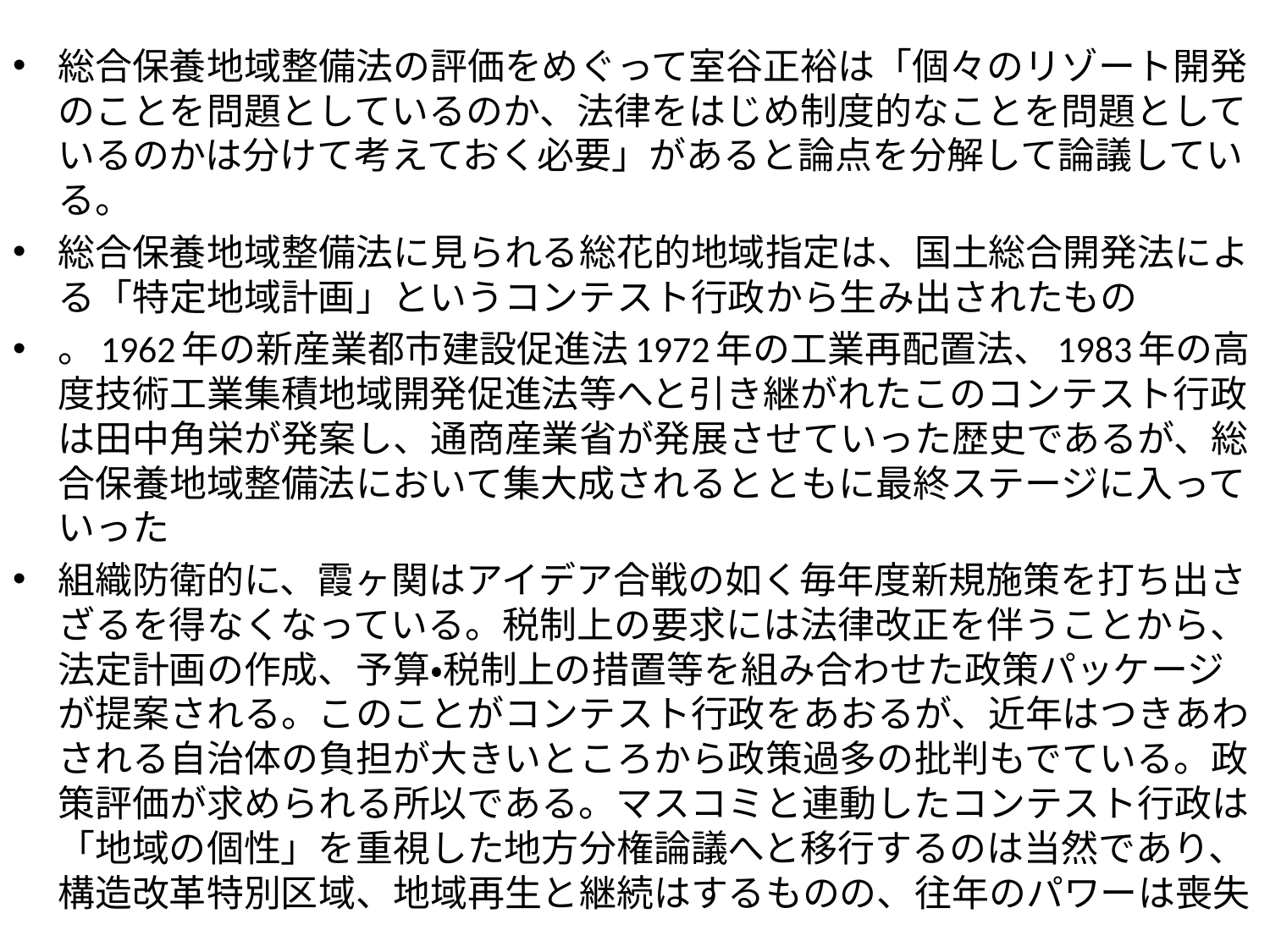

総合保養地域整備法の評価をめぐって室谷正裕は「個々のリゾート開発のことを問題としているのか、法律をはじめ制度的なことを問題としているのかは分けて考えておく必要」があると論点を分解して論議している。
総合保養地域整備法に見られる総花的地域指定は、国土総合開発法による「特定地域計画」というコンテスト行政から生み出されたもの
。1962年の新産業都市建設促進法1972年の工業再配置法、1983年の高度技術工業集積地域開発促進法等へと引き継がれたこのコンテスト行政は田中角栄が発案し、通商産業省が発展させていった歴史であるが、総合保養地域整備法において集大成されるとともに最終ステージに入っていった
組織防衛的に、霞ヶ関はアイデア合戦の如く毎年度新規施策を打ち出さざるを得なくなっている。税制上の要求には法律改正を伴うことから、法定計画の作成、予算・税制上の措置等を組み合わせた政策パッケージが提案される。このことがコンテスト行政をあおるが、近年はつきあわされる自治体の負担が大きいところから政策過多の批判もでている。政策評価が求められる所以である。マスコミと連動したコンテスト行政は「地域の個性」を重視した地方分権論議へと移行するのは当然であり、構造改革特別区域、地域再生と継続はするものの、往年のパワーは喪失